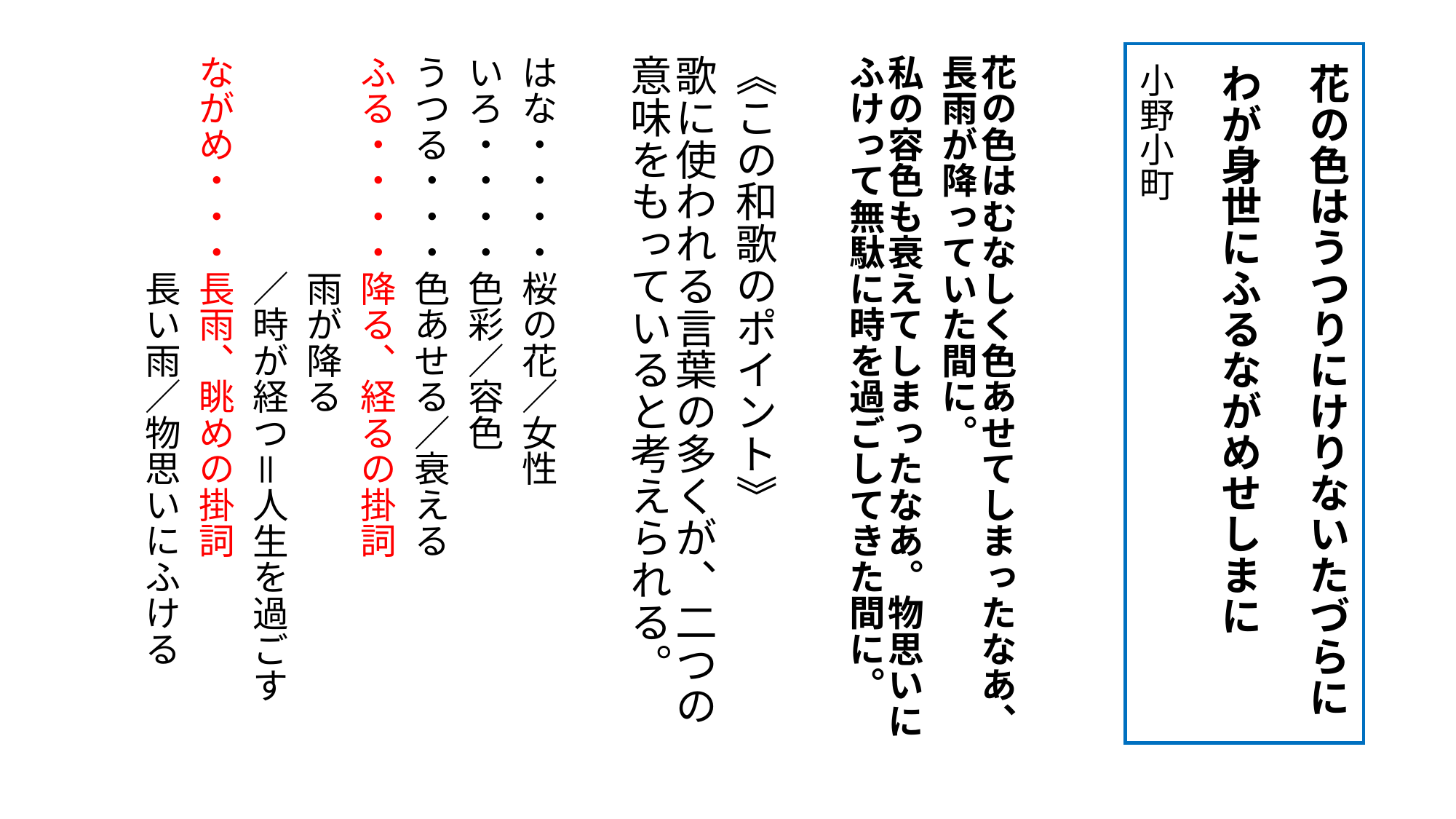

花の色はむなしく色あせてしまったなあ、長雨が降っていた間に。
私の容色も衰えてしまったなあ。物思いにふけって無駄に時を過ごしてきた間に。

《この和歌のポイント》
歌に使われる言葉の多くが、二つの意味をもっていると考えられる。

はな・・・・桜の花／女性
いろ・・・・色彩／容色
うつる・・・色あせる／衰える
ふる・・・・降る、経るの掛詞
　　　　　　雨が降る
　　　　　　／時が経つ＝人生を過ごす
ながめ・・・長雨、眺めの掛詞
　　　　　　長い雨／物思いにふける

# 花の色はうつりにけりないたづらに わが身世にふるながめせしまに 　　　　　　　　　　　　　　　　小野小町